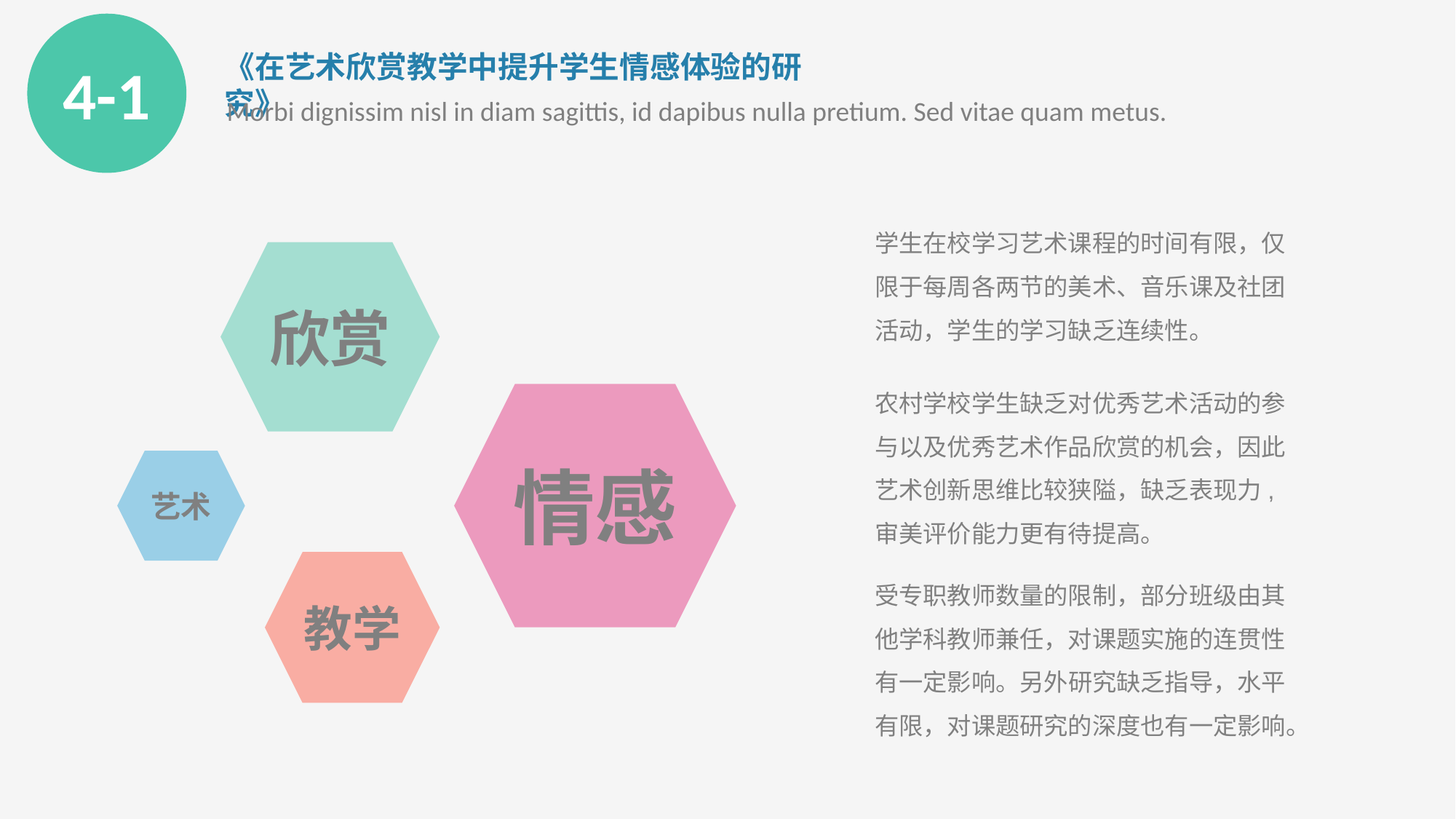

4-1
《在艺术欣赏教学中提升学生情感体验的研究》
Morbi dignissim nisl in diam sagittis, id dapibus nulla pretium. Sed vitae quam metus.
学生在校学习艺术课程的时间有限，仅限于每周各两节的美术、音乐课及社团活动，学生的学习缺乏连续性。
欣赏
农村学校学生缺乏对优秀艺术活动的参与以及优秀艺术作品欣赏的机会，因此艺术创新思维比较狭隘，缺乏表现力,审美评价能力更有待提高。
情感
艺术
教学
受专职教师数量的限制，部分班级由其他学科教师兼任，对课题实施的连贯性有一定影响。另外研究缺乏指导，水平有限，对课题研究的深度也有一定影响。